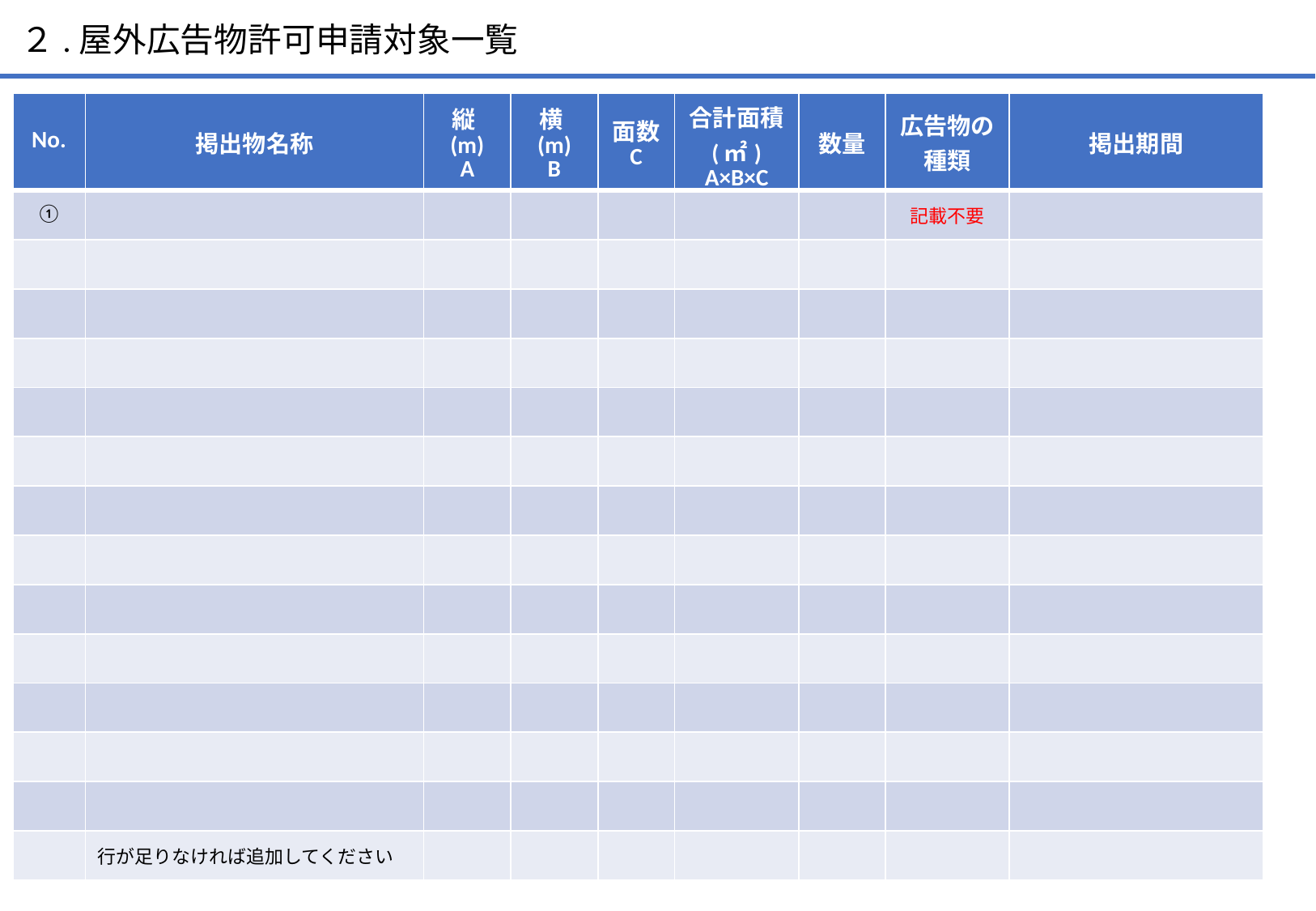

２.屋外広告物許可申請対象一覧
| No. | 掲出物名称 | 縦(m) A | 横(m) B | 面数 C | 合計面積 (㎡) A×B×C | 数量 | 広告物の 種類 | 掲出期間 |
| --- | --- | --- | --- | --- | --- | --- | --- | --- |
| ① |  |  |  |  |  |  | 記載不要 |  |
|  |  |  |  |  |  |  |  |  |
|  |  |  |  |  |  |  |  |  |
|  |  |  |  |  |  |  |  |  |
|  |  |  |  |  |  |  |  |  |
|  |  |  |  |  |  |  |  |  |
|  |  |  |  |  |  |  |  |  |
|  |  |  |  |  |  |  |  |  |
|  |  |  |  |  |  |  |  |  |
|  |  |  |  |  |  |  |  |  |
|  |  |  |  |  |  |  |  |  |
|  |  |  |  |  |  |  |  |  |
|  |  |  |  |  |  |  |  |  |
|  | 行が足りなければ追加してください |  |  |  |  |  |  |  |